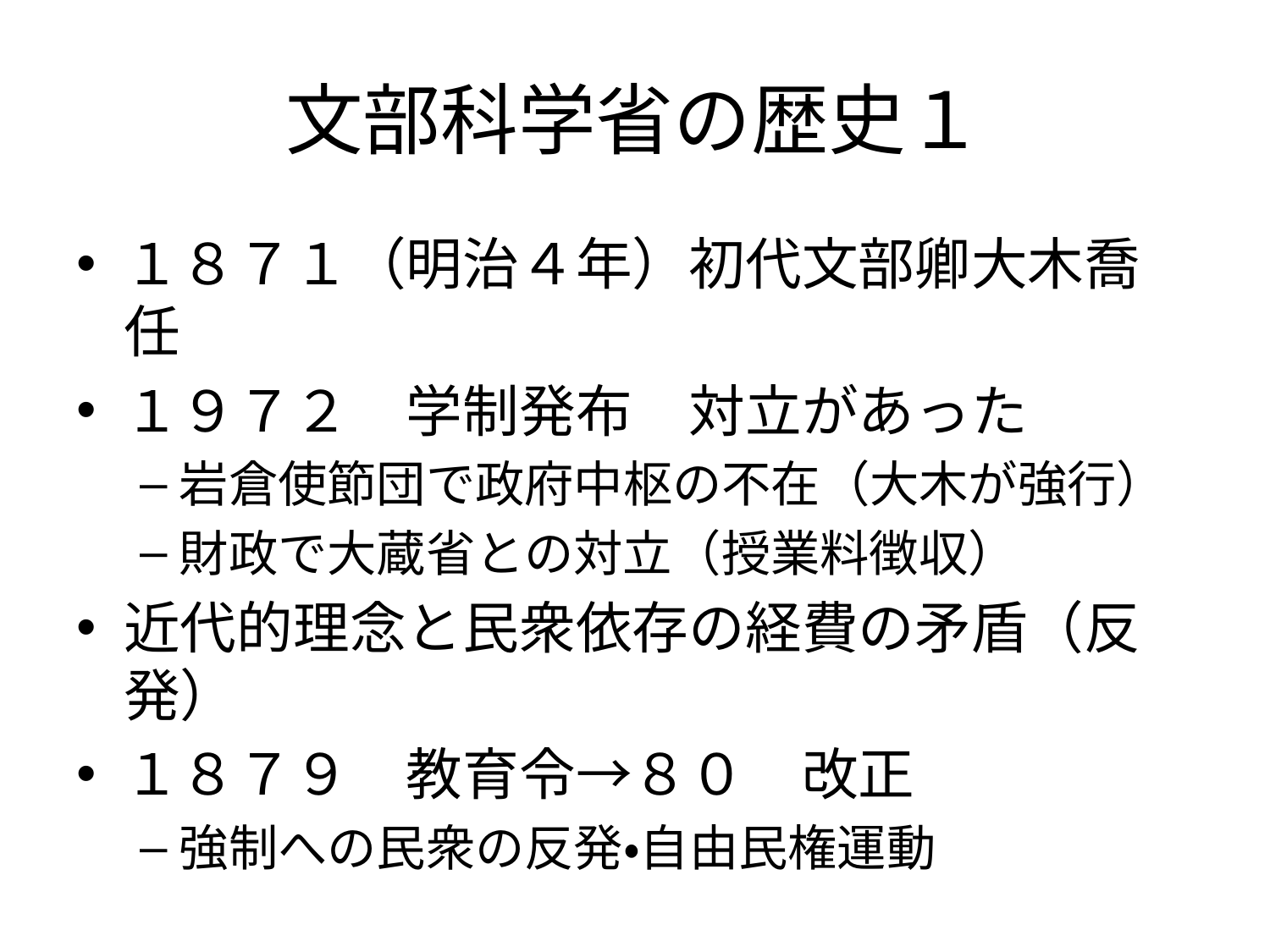

# 文部科学省の歴史１
１８７１（明治４年）初代文部卿大木喬任
１９７２　学制発布　対立があった
岩倉使節団で政府中枢の不在（大木が強行）
財政で大蔵省との対立（授業料徴収）
近代的理念と民衆依存の経費の矛盾（反発）
１８７９　教育令→８０　改正
強制への民衆の反発・自由民権運動